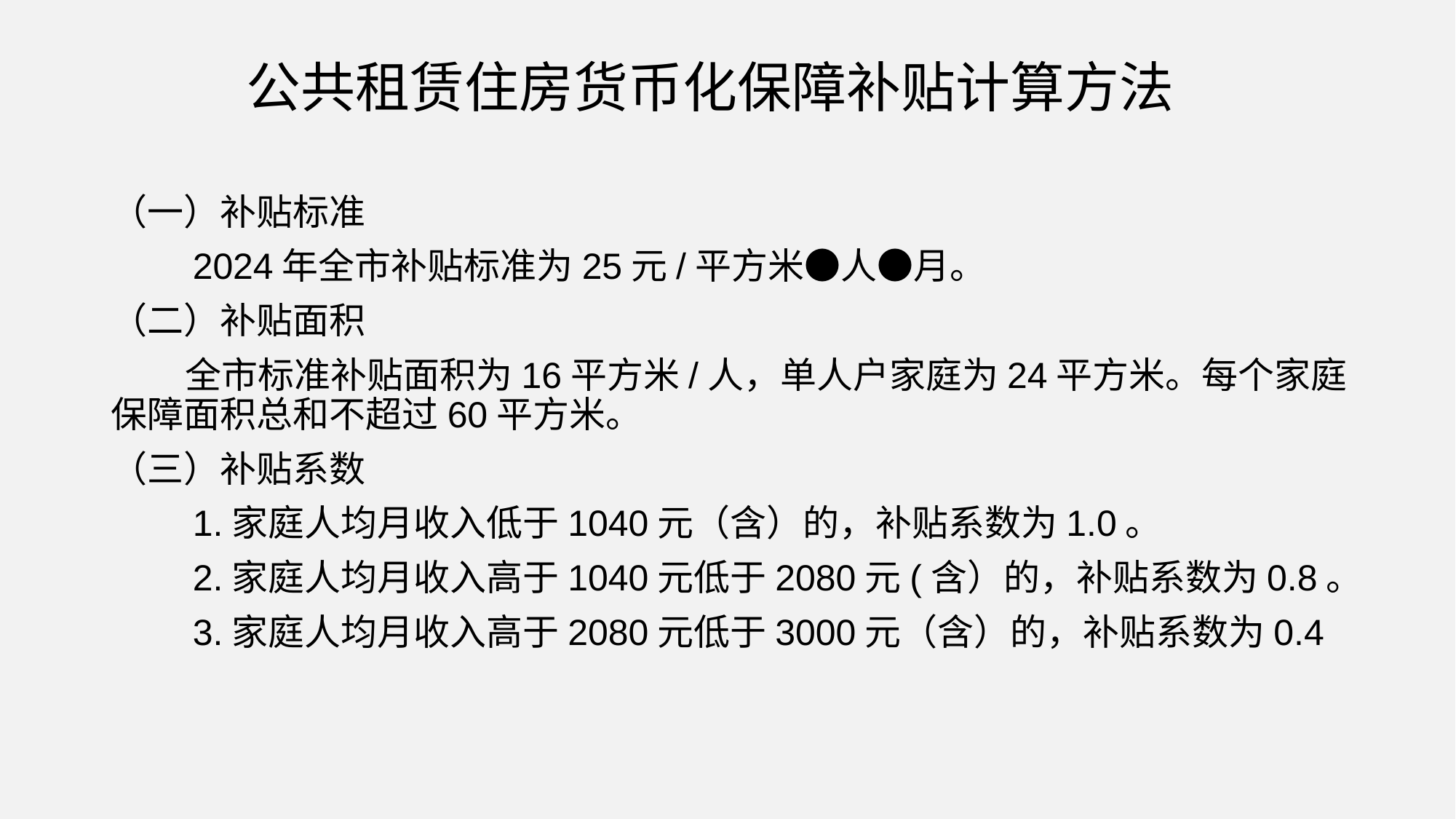

# 公共租赁住房货币化保障补贴计算方法
（一）补贴标准
        2024年全市补贴标准为25元/平方米●人●月。
（二）补贴面积
        全市标准补贴面积为16平方米/人，单人户家庭为24平方米。每个家庭保障面积总和不超过60平方米。
（三）补贴系数
        1.家庭人均月收入低于1040元（含）的，补贴系数为1.0。
        2.家庭人均月收入高于1040元低于2080元(含）的，补贴系数为0.8。
        3.家庭人均月收入高于2080元低于3000元（含）的，补贴系数为0.4